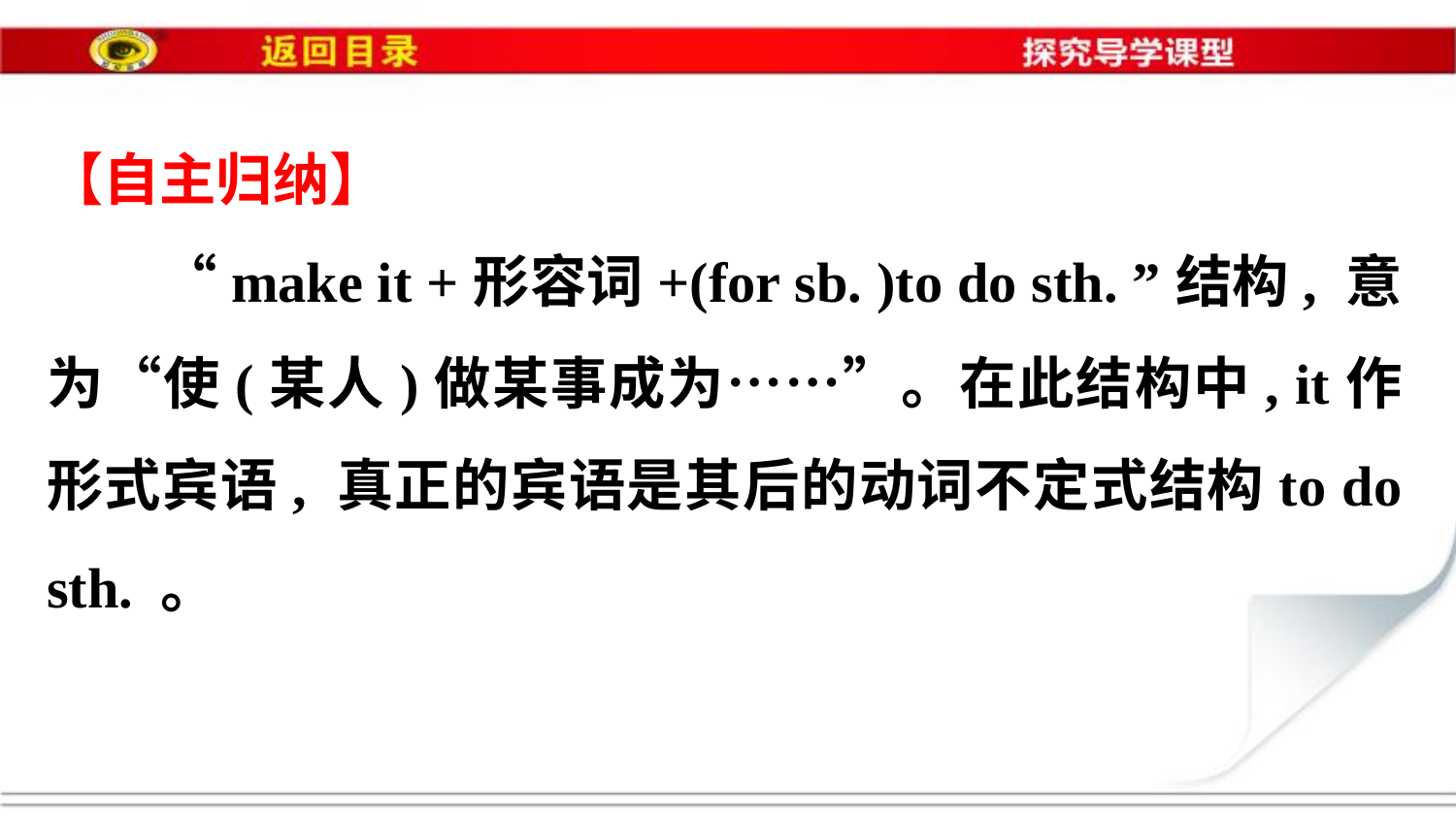

【自主归纳】
　　“make it +形容词+(for sb. )to do sth. ”结构, 意为“使(某人)做某事成为……”。在此结构中, it作形式宾语, 真正的宾语是其后的动词不定式结构to do sth. 。